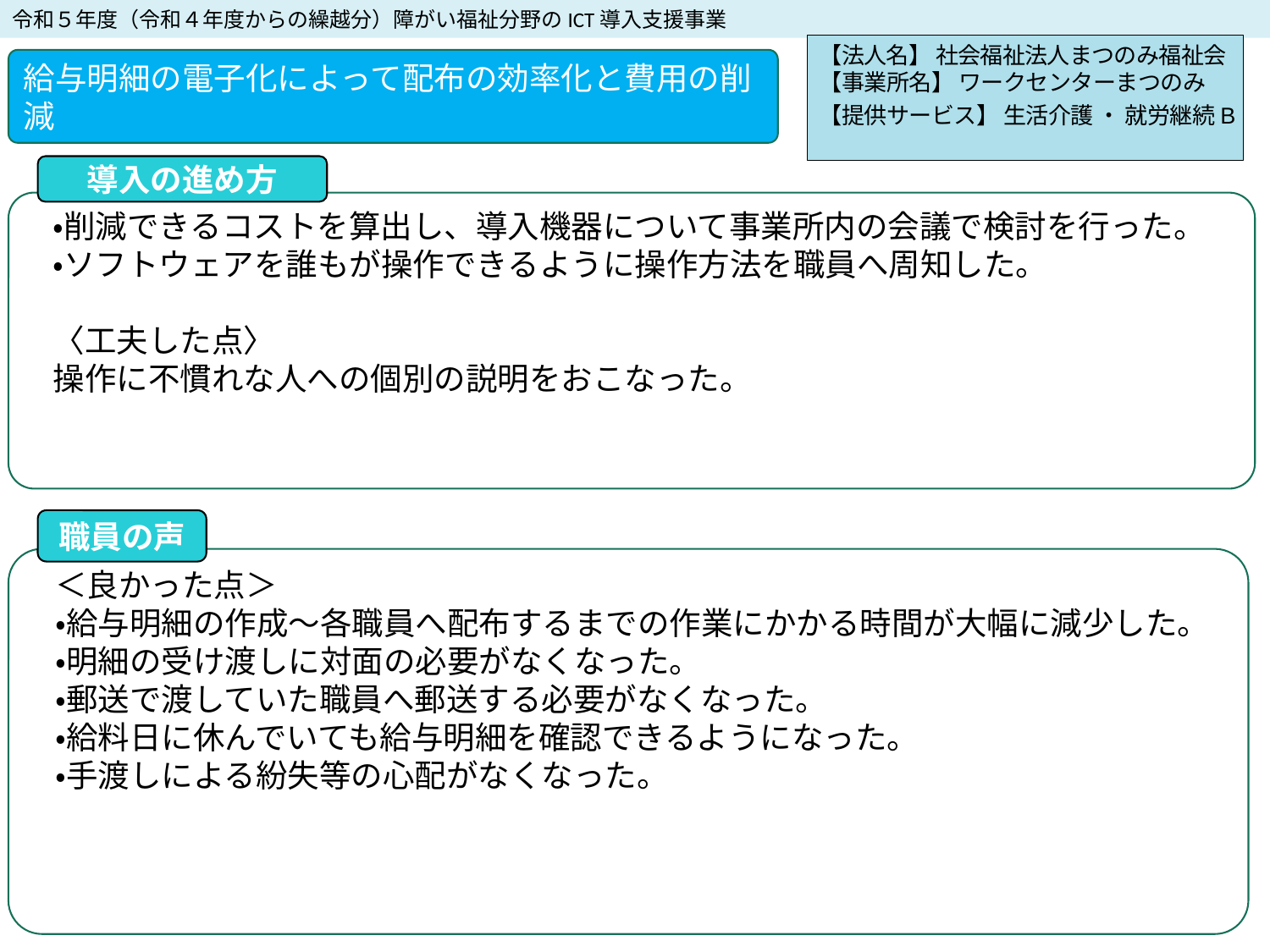

令和５年度（令和４年度からの繰越分）障がい福祉分野のICT導入支援事業
【法人名】 社会福祉法人まつのみ福祉会
【事業所名】 ワークセンターまつのみ
【提供サービス】 生活介護 ・ 就労継続B
給与明細の電子化によって配布の効率化と費用の削減
導入の進め方
・削減できるコストを算出し、導入機器について事業所内の会議で検討を行った。
・ソフトウェアを誰もが操作できるように操作方法を職員へ周知した。

〈工夫した点〉
操作に不慣れな人への個別の説明をおこなった。

職員の声
＜良かった点＞
・給与明細の作成～各職員へ配布するまでの作業にかかる時間が大幅に減少した。
・明細の受け渡しに対面の必要がなくなった。
・郵送で渡していた職員へ郵送する必要がなくなった。
・給料日に休んでいても給与明細を確認できるようになった。
・手渡しによる紛失等の心配がなくなった。